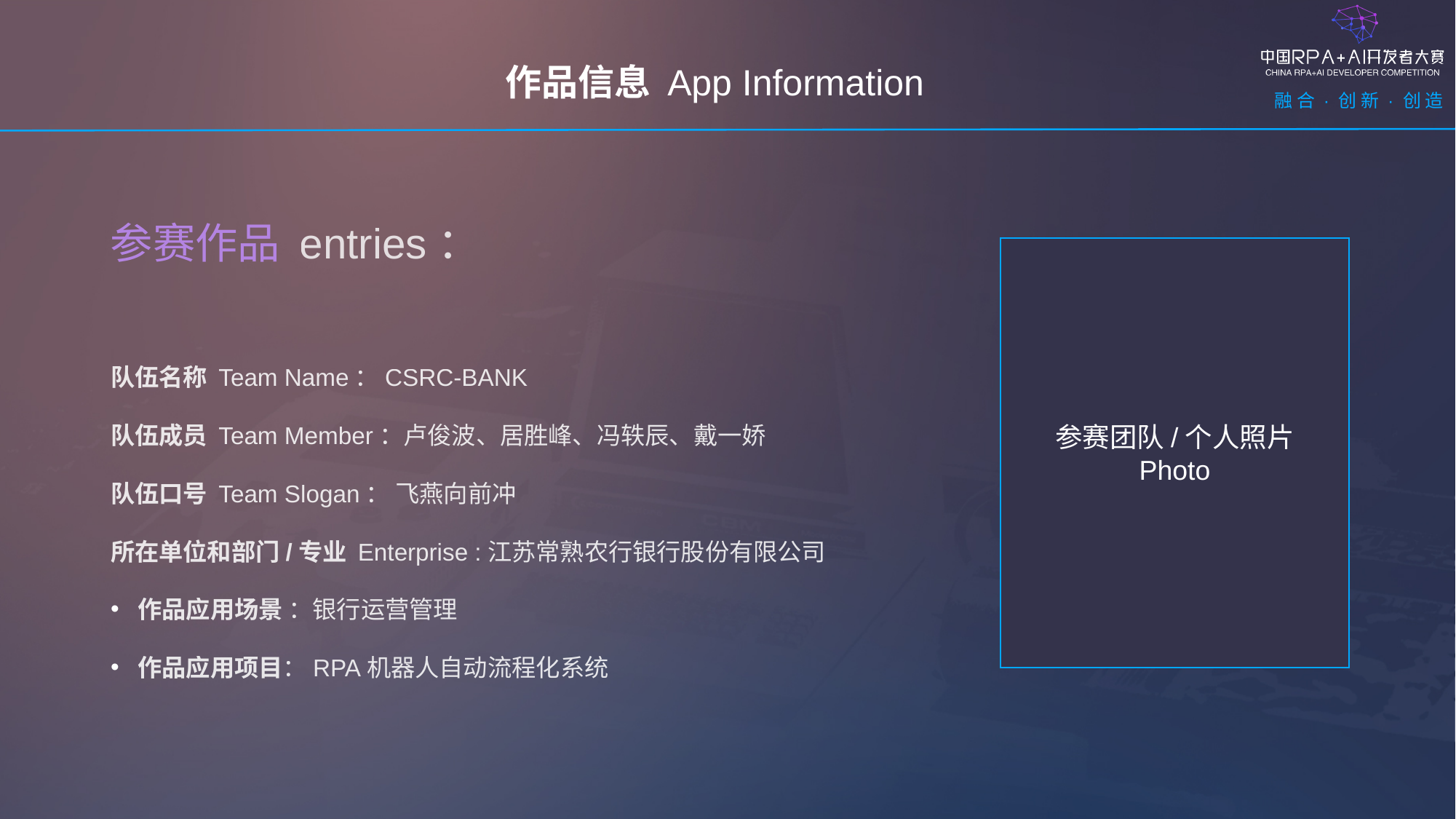

作品信息 App Information
参赛作品 entries：
参赛团队/个人照片
Photo
队伍名称 Team Name：CSRC-BANK
队伍成员 Team Member：卢俊波、居胜峰、冯轶辰、戴一娇
队伍口号 Team Slogan： 飞燕向前冲
所在单位和部门/专业 Enterprise :江苏常熟农行银行股份有限公司
作品应用场景 ：银行运营管理
作品应用项目：RPA机器人自动流程化系统